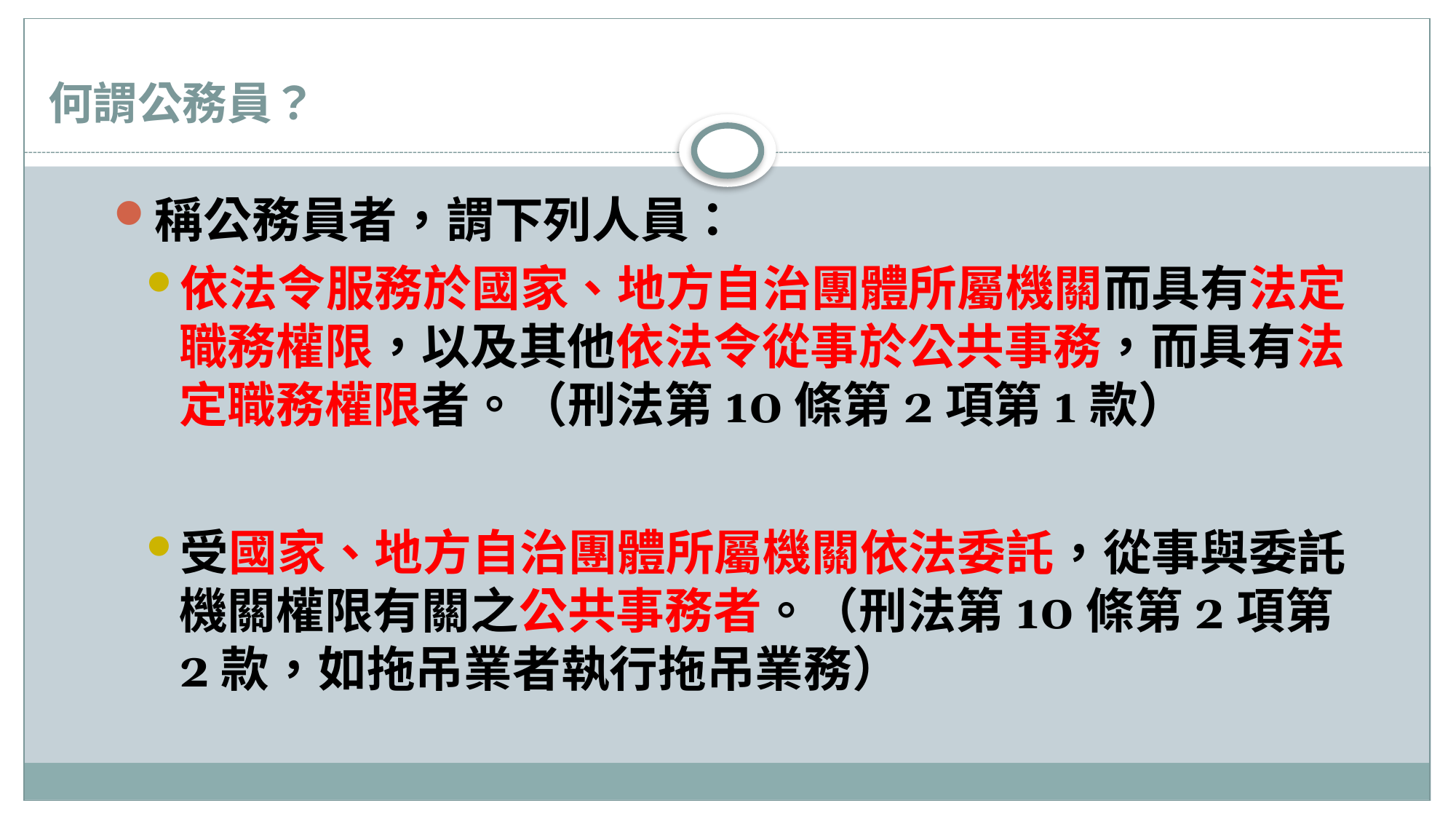

# 何謂公務員？
稱公務員者，謂下列人員：
依法令服務於國家、地方自治團體所屬機關而具有法定職務權限，以及其他依法令從事於公共事務，而具有法定職務權限者。（刑法第10條第2項第1款）

受國家、地方自治團體所屬機關依法委託，從事與委託機關權限有關之公共事務者。（刑法第10條第2項第2款，如拖吊業者執行拖吊業務）